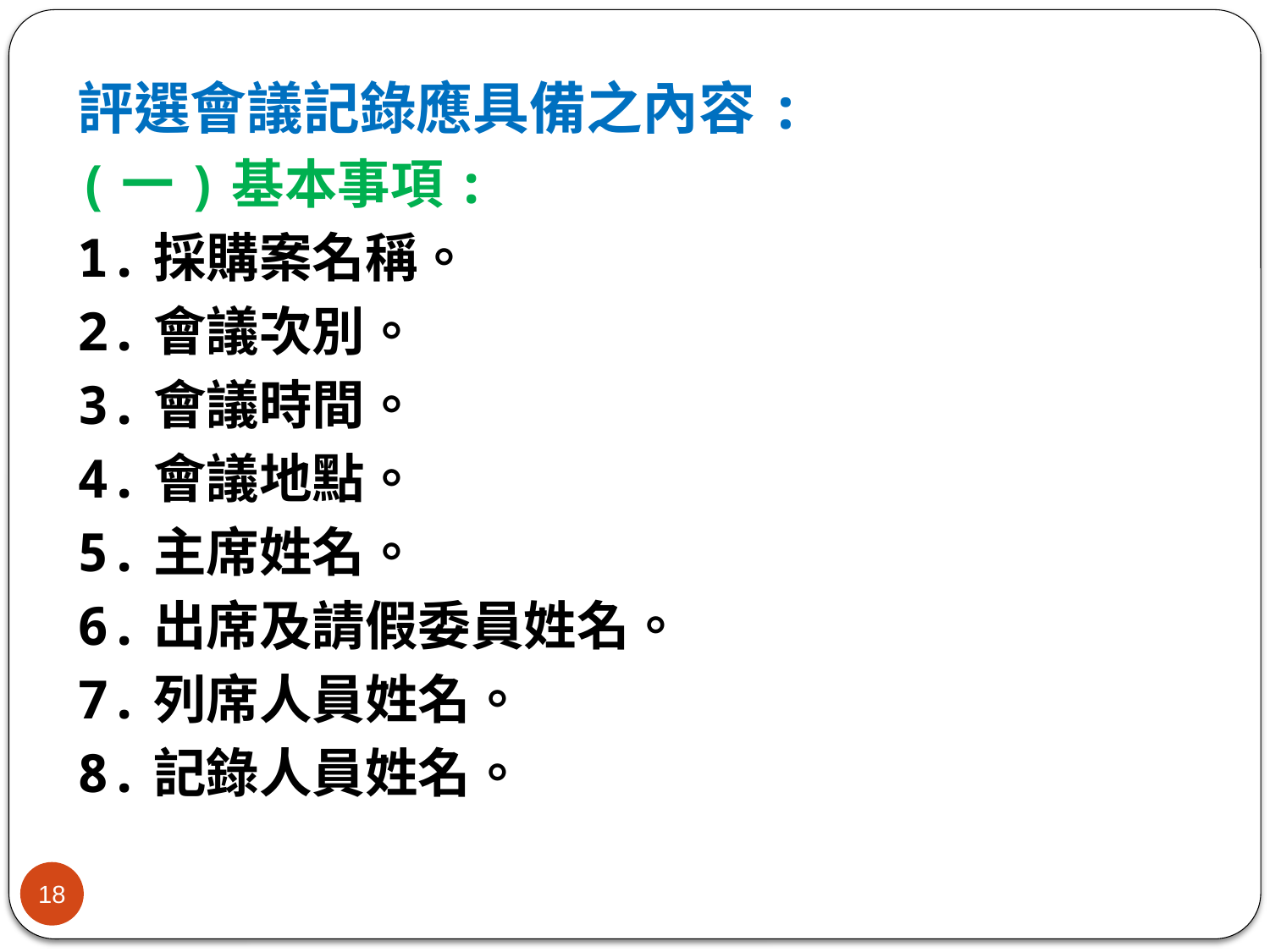

評選會議記錄應具備之內容:
(一)基本事項:
1.採購案名稱。
2.會議次別。
3.會議時間。
4.會議地點。
5.主席姓名。
6.出席及請假委員姓名。
7.列席人員姓名。
8.記錄人員姓名。

18